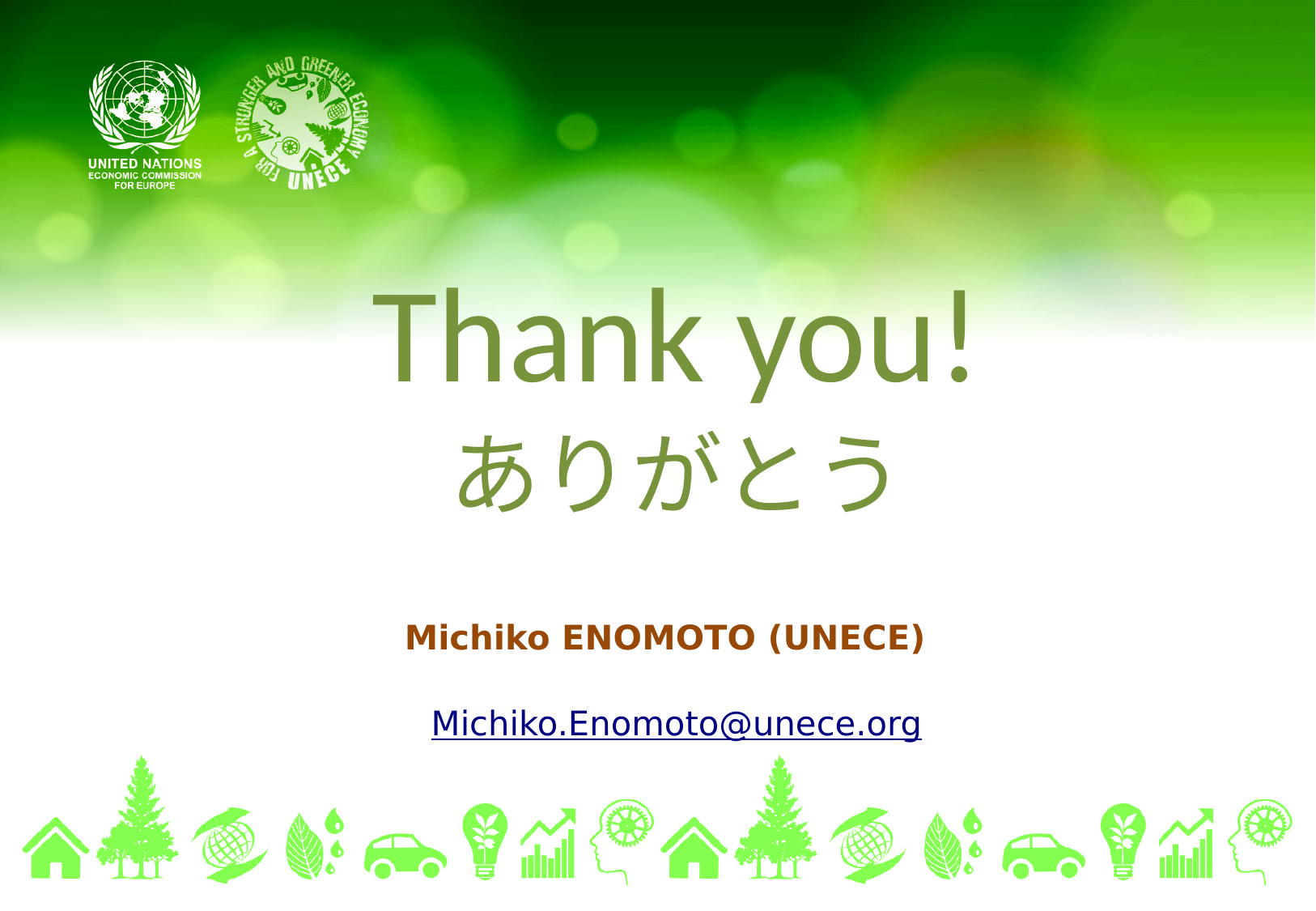

#

Thank you!
ありがとう

Michiko ENOMOTO (UNECE)

Michiko.Enomoto@unece.org